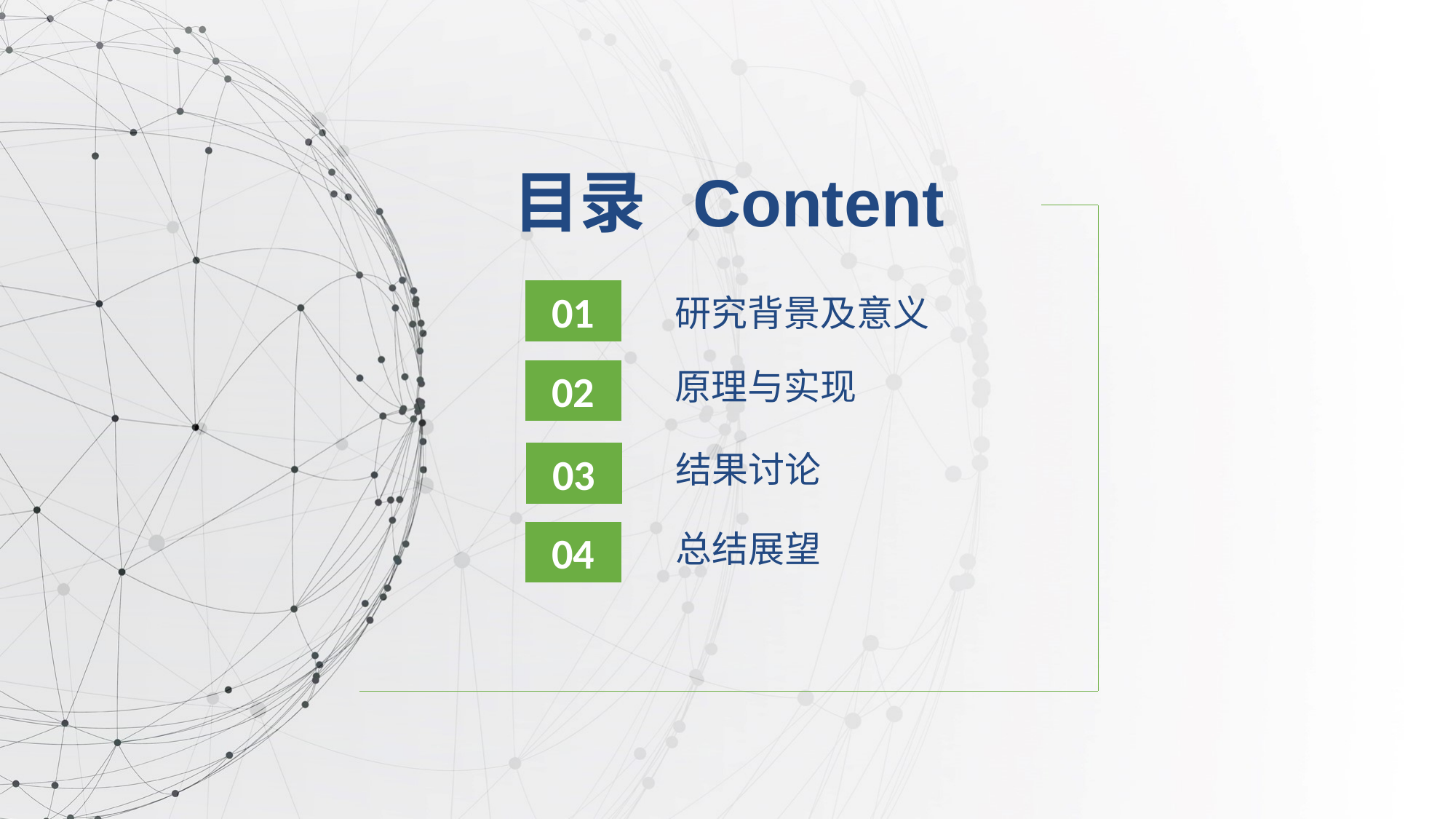

目录  Content
01
研究背景及意义
原理与实现
02
结果讨论
03
总结展望
04